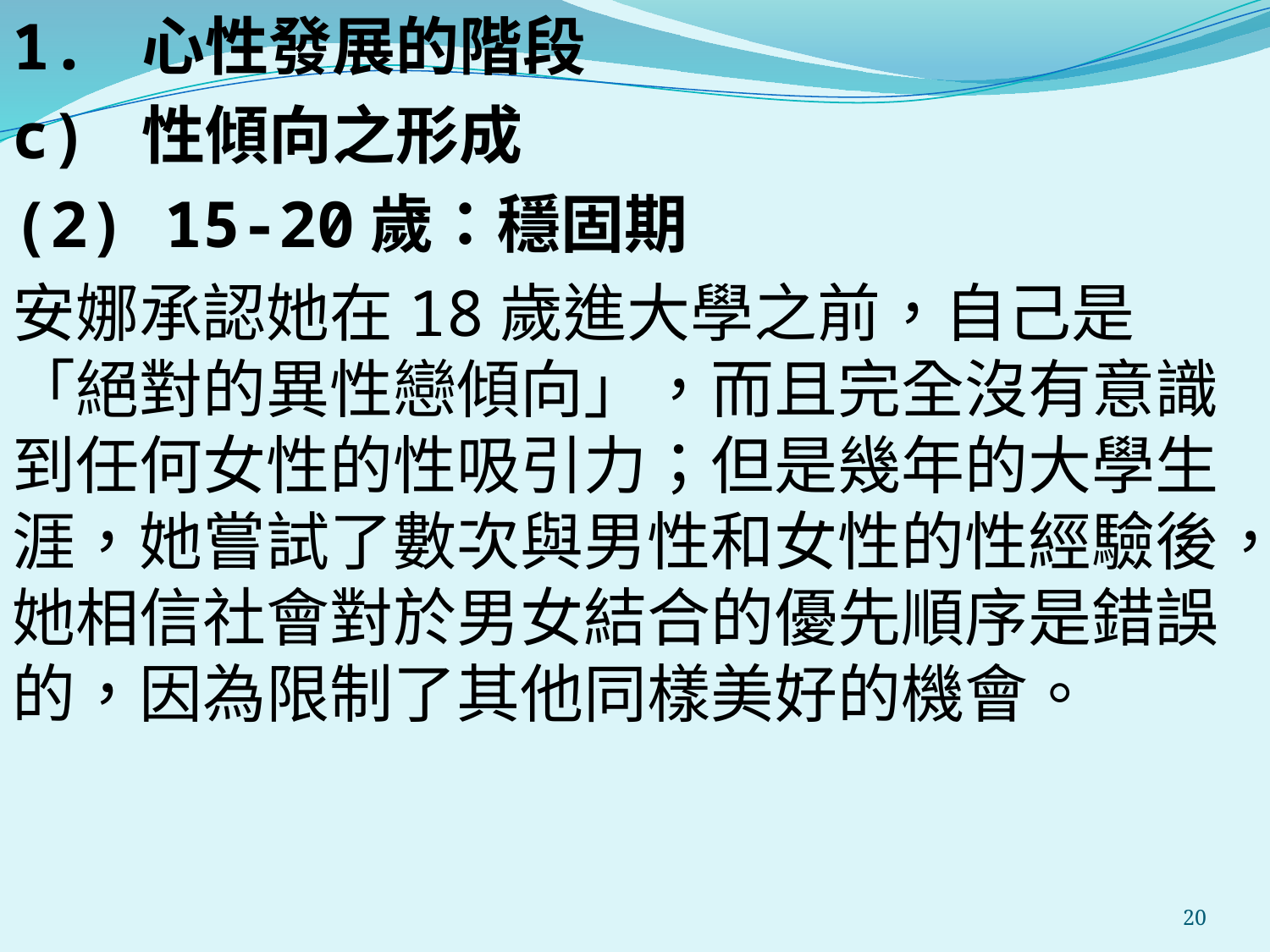

1. 心性發展的階段
c) 性傾向之形成
(2) 15-20歲：穩固期
安娜承認她在18歲進大學之前，自己是「絕對的異性戀傾向」，而且完全沒有意識到任何女性的性吸引力；但是幾年的大學生涯，她嘗試了數次與男性和女性的性經驗後，她相信社會對於男女結合的優先順序是錯誤的，因為限制了其他同樣美好的機會。
#

20